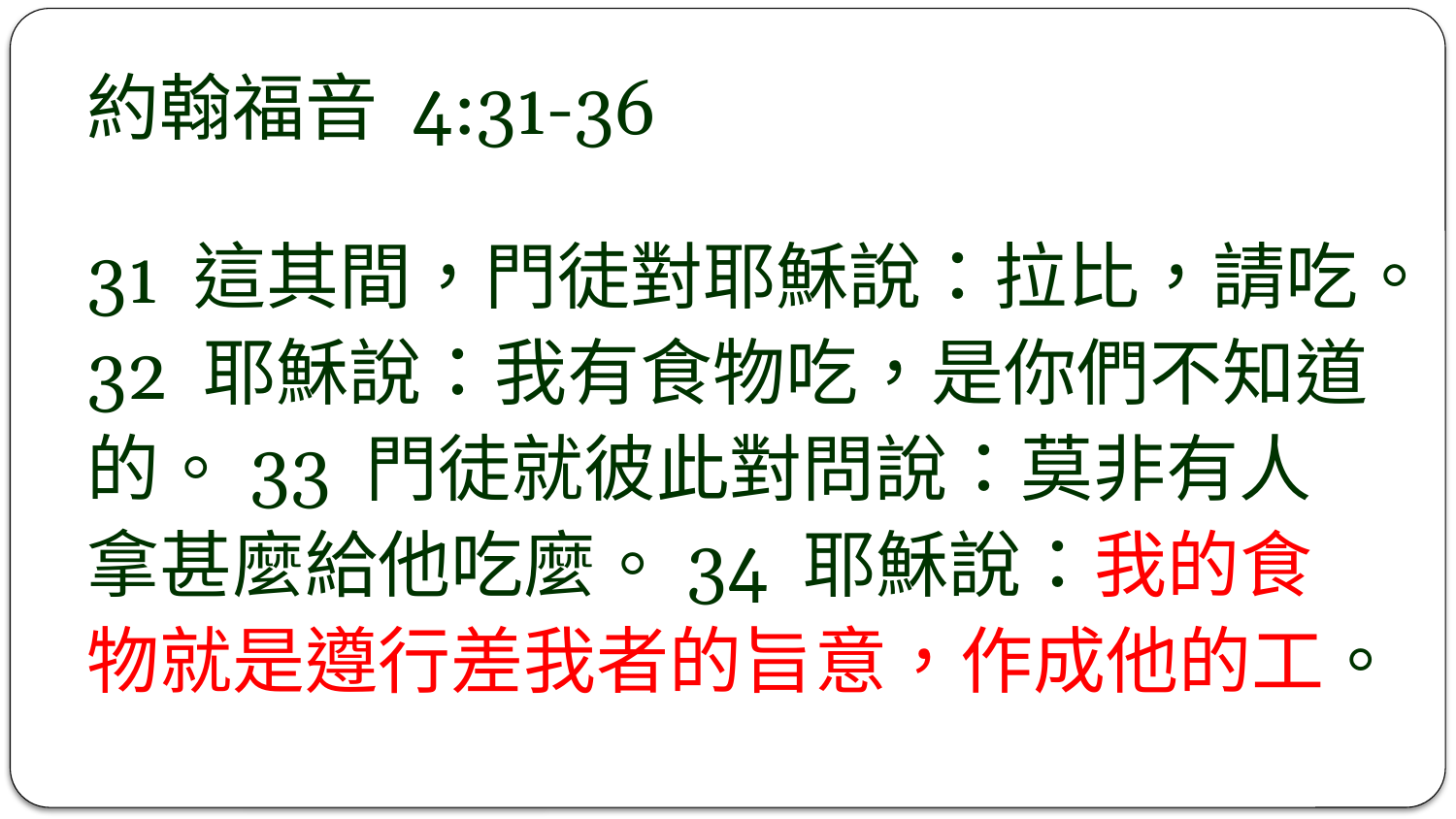

約翰福音 4:31-36
31 這其間，門徒對耶穌說：拉比，請吃。32 耶穌說：我有食物吃，是你們不知道的。33 門徒就彼此對問說：莫非有人拿甚麼給他吃麼。34 耶穌說：我的食物就是遵行差我者的旨意，作成他的工。